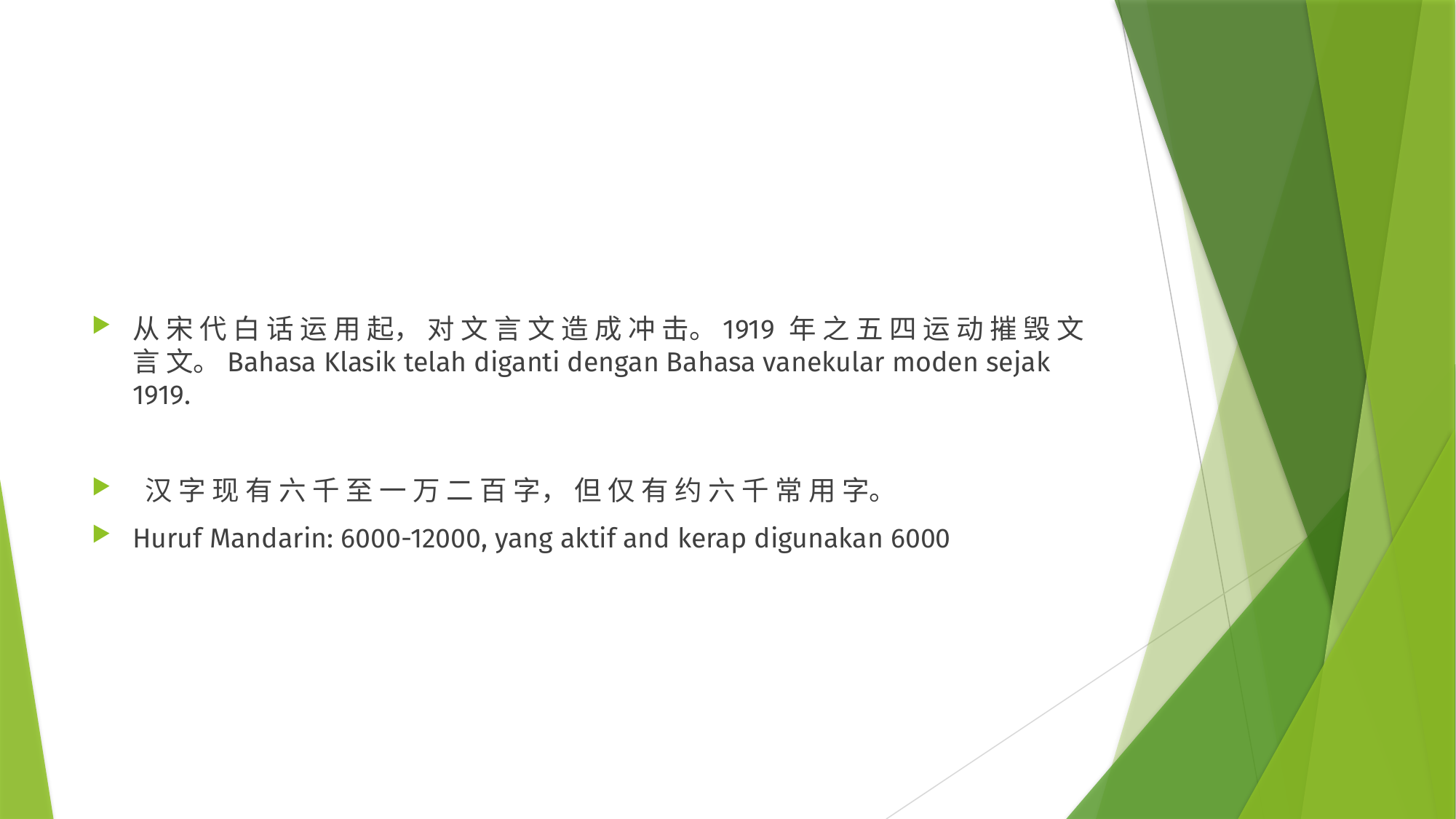

#

从 宋 代 白 话 运 用 起， 对 文 言 文 造 成 冲 击。1919 年 之 五 四 运 动 摧 毁 文 言 文。Bahasa Klasik telah diganti dengan Bahasa vanekular moden sejak 1919.

 汉 字 现 有 六 千 至 一 万 二 百 字， 但 仅 有 约 六 千 常 用 字。
Huruf Mandarin: 6000-12000, yang aktif and kerap digunakan 6000